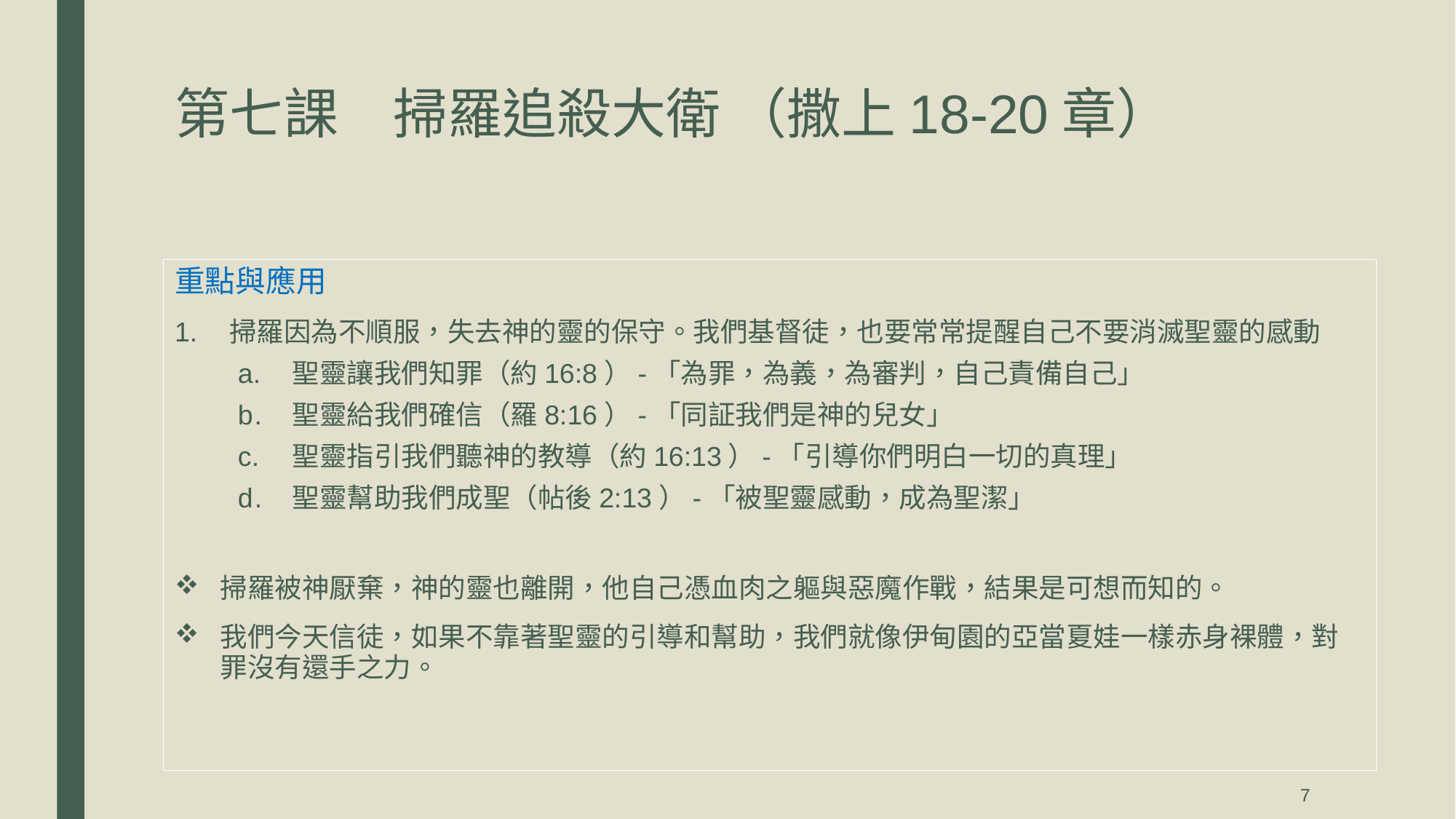

# 第七課	掃羅追殺大衛 （撒上18-20章）
重點與應用
掃羅因為不順服，失去神的靈的保守。我們基督徒，也要常常提醒自己不要消滅聖靈的感動
聖靈讓我們知罪（約16:8）-「為罪，為義，為審判，自己責備自己」
聖靈給我們確信（羅8:16）-「同証我們是神的兒女」
聖靈指引我們聽神的教導（約16:13）-「引導你們明白一切的真理」
聖靈幫助我們成聖（帖後2:13）-「被聖靈感動，成為聖潔」

掃羅被神厭棄，神的靈也離開，他自己憑血肉之軀與惡魔作戰，結果是可想而知的。
我們今天信徒，如果不靠著聖靈的引導和幫助，我們就像伊甸園的亞當夏娃一樣赤身裸體，對罪沒有還手之力。

7